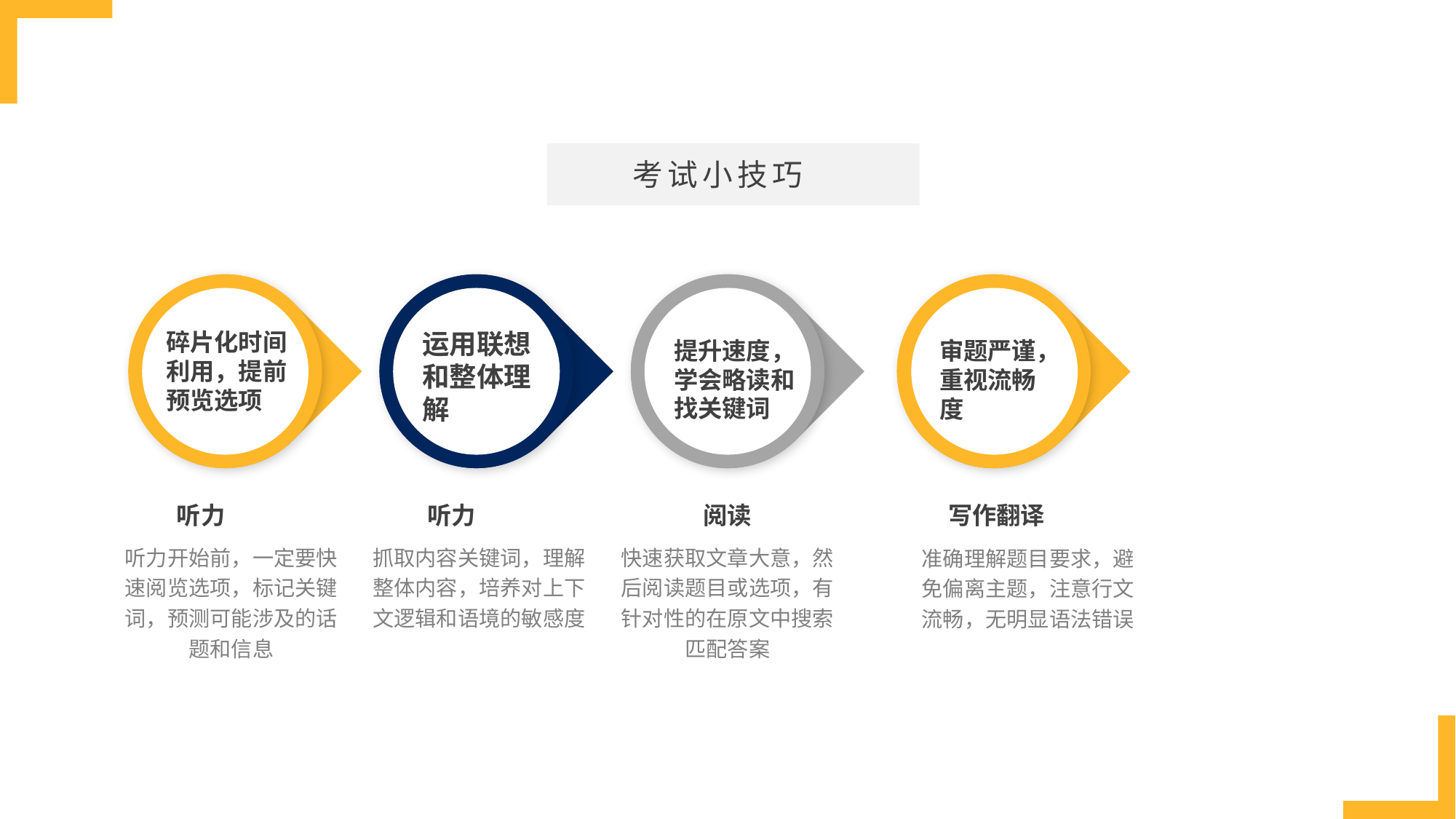

考试小技巧

碎片化时间利用，提前预览选项
运用联想和整体理解
提升速度，学会略读和找关键词
审题严谨，重视流畅度
听力
听力
阅读
写作翻译
听力开始前，一定要快速阅览选项，标记关键词，预测可能涉及的话题和信息
抓取内容关键词，理解整体内容，培养对上下文逻辑和语境的敏感度
快速获取文章大意，然后阅读题目或选项，有针对性的在原文中搜索匹配答案
准确理解题目要求，避免偏离主题，注意行文流畅，无明显语法错误